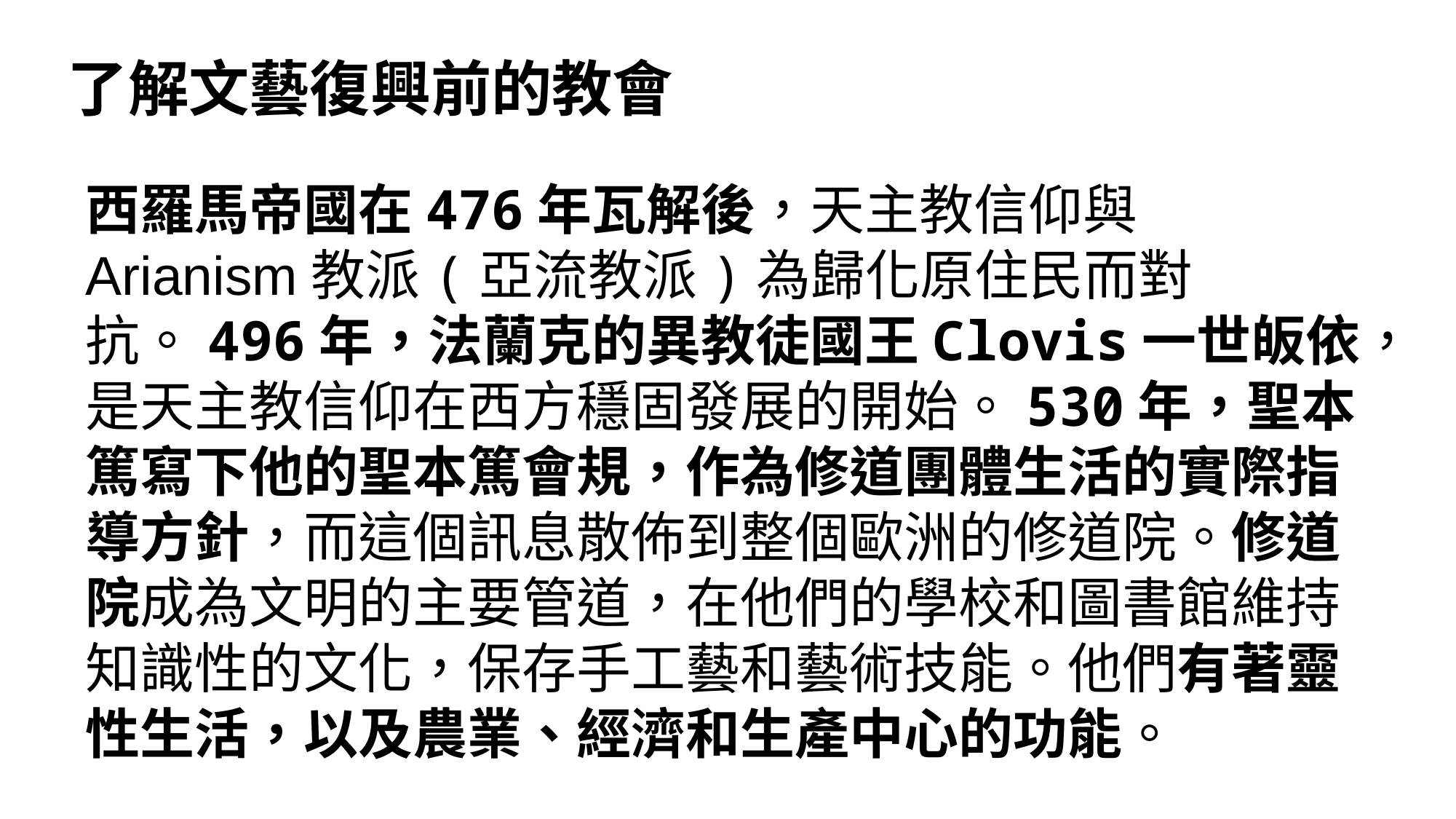

了解文藝復興前的教會
西羅馬帝國在476年瓦解後，天主教信仰與Arianism教派(亞流教派)為歸化原住民而對抗。496年，法蘭克的異教徒國王Clovis一世皈依，是天主教信仰在西方穩固發展的開始。530年，聖本篤寫下他的聖本篤會規，作為修道團體生活的實際指導方針，而這個訊息散佈到整個歐洲的修道院。修道院成為文明的主要管道，在他們的學校和圖書館維持知識性的文化，保存手工藝和藝術技能。他們有著靈性生活，以及農業、經濟和生產中心的功能。